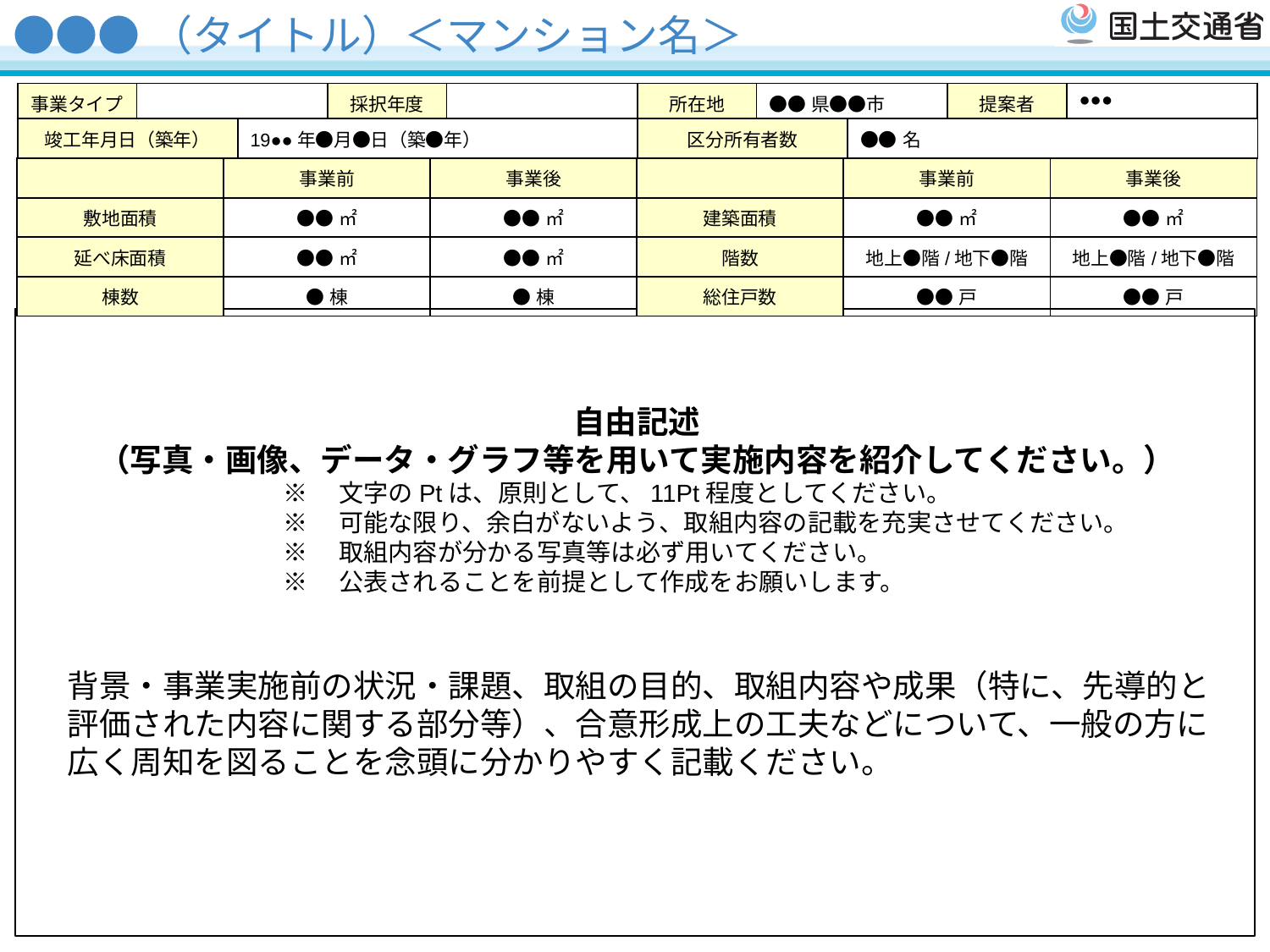

# ●●●（タイトル）＜マンション名＞
| 事業タイプ |  | 採択年度 |  |
| --- | --- | --- | --- |
| 所在地 | ●●県●●市 | 提案者 | ●●● |
| --- | --- | --- | --- |
| 竣工年月日（築年） | 19●●年●月●日（築●年） | 区分所有者数 | ●●名 |
| --- | --- | --- | --- |
|  | 事業前 | 事業後 |  | 事業前 | 事業後 |
| --- | --- | --- | --- | --- | --- |
| 敷地面積 | ●●㎡ | ●●㎡ | 建築面積 | ●●㎡ | ●●㎡ |
| 延べ床面積 | ●●㎡ | ●●㎡ | 階数 | 地上●階/地下●階 | 地上●階/地下●階 |
| 棟数 | ●棟 | ●棟 | 総住戸数 | ●●戸 | ●●戸 |
※改修工事の場合で事業前後で変わらない場合には、事業後の欄を「-」としてください。

自由記述
（写真・画像、データ・グラフ等を用いて実施内容を紹介してください。）
		※　文字のPtは、原則として、11Pt程度としてください。
		※　可能な限り、余白がないよう、取組内容の記載を充実させてください。
		※　取組内容が分かる写真等は必ず用いてください。
		※　公表されることを前提として作成をお願いします。
課題、目的、取組内容や成果、取組の横展開にあたってのポイントや工夫した点等についても記載すること。
背景・事業実施前の状況・課題、取組の目的、取組内容や成果（特に、先導的と評価された内容に関する部分等）、合意形成上の工夫などについて、一般の方に広く周知を図ることを念頭に分かりやすく記載ください。